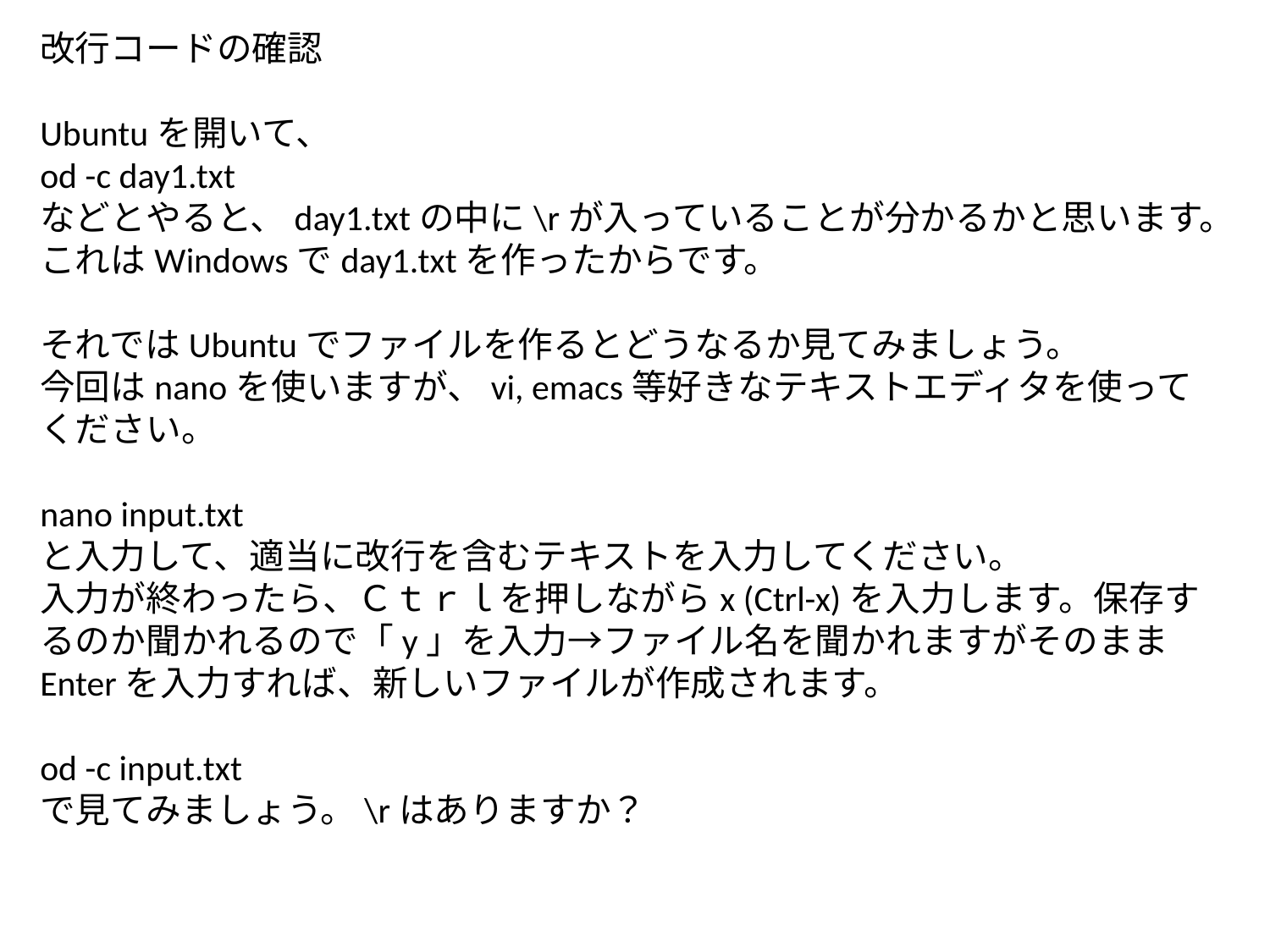

改行コードの確認

Ubuntuを開いて、
od -c day1.txt
などとやると、day1.txtの中に\rが入っていることが分かるかと思います。
これはWindowsでday1.txtを作ったからです。

それではUbuntuでファイルを作るとどうなるか見てみましょう。
今回はnanoを使いますが、vi, emacs等好きなテキストエディタを使ってください。

nano input.txt
と入力して、適当に改行を含むテキストを入力してください。
入力が終わったら、Ｃｔｒｌを押しながらx (Ctrl-x)を入力します。保存するのか聞かれるので「y」を入力→ファイル名を聞かれますがそのままEnterを入力すれば、新しいファイルが作成されます。

od -c input.txt
で見てみましょう。\rはありますか？